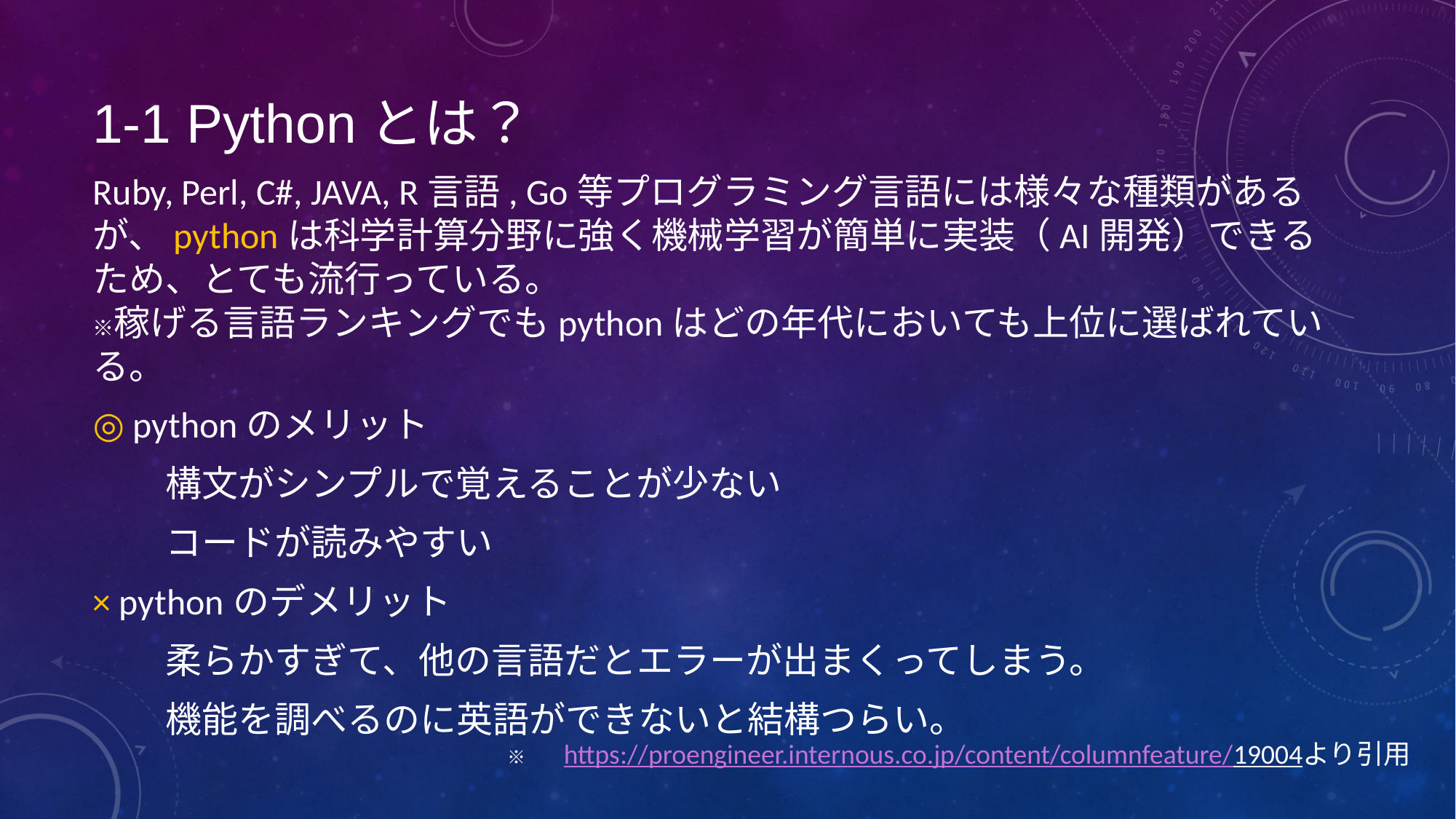

1-1 Pythonとは？
Ruby, Perl, C#, JAVA, R言語, Go等プログラミング言語には様々な種類があるが、pythonは科学計算分野に強く機械学習が簡単に実装（AI開発）できるため、とても流行っている。
※稼げる言語ランキングでもpythonはどの年代においても上位に選ばれている。
◎ pythonのメリット
　　構文がシンプルで覚えることが少ない
　　コードが読みやすい
× pythonのデメリット
　　柔らかすぎて、他の言語だとエラーが出まくってしまう。
　　機能を調べるのに英語ができないと結構つらい。
※　https://proengineer.internous.co.jp/content/columnfeature/19004より引用